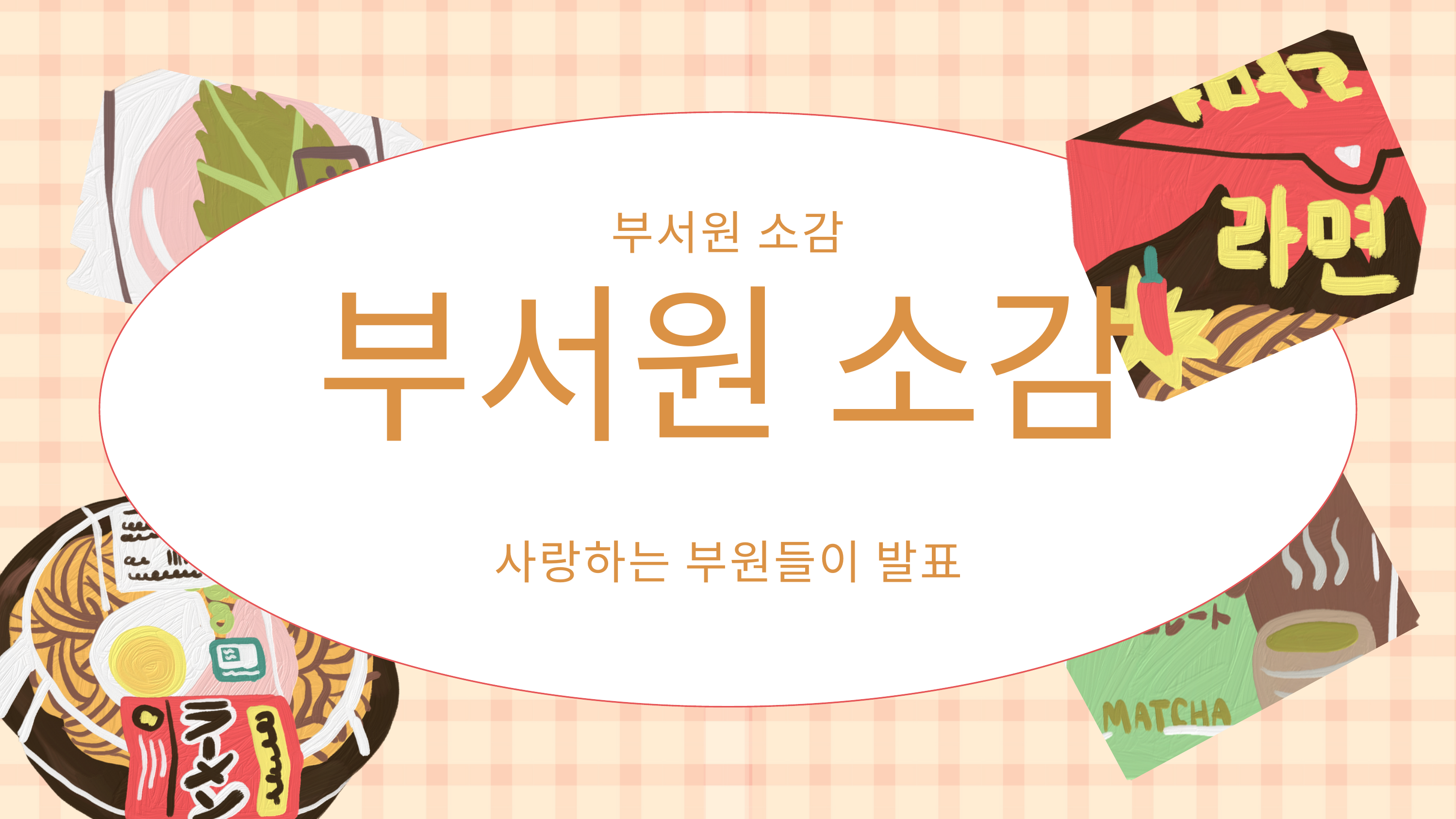

부서원 소감
부서원 소감

사랑하는 부원들이 발표